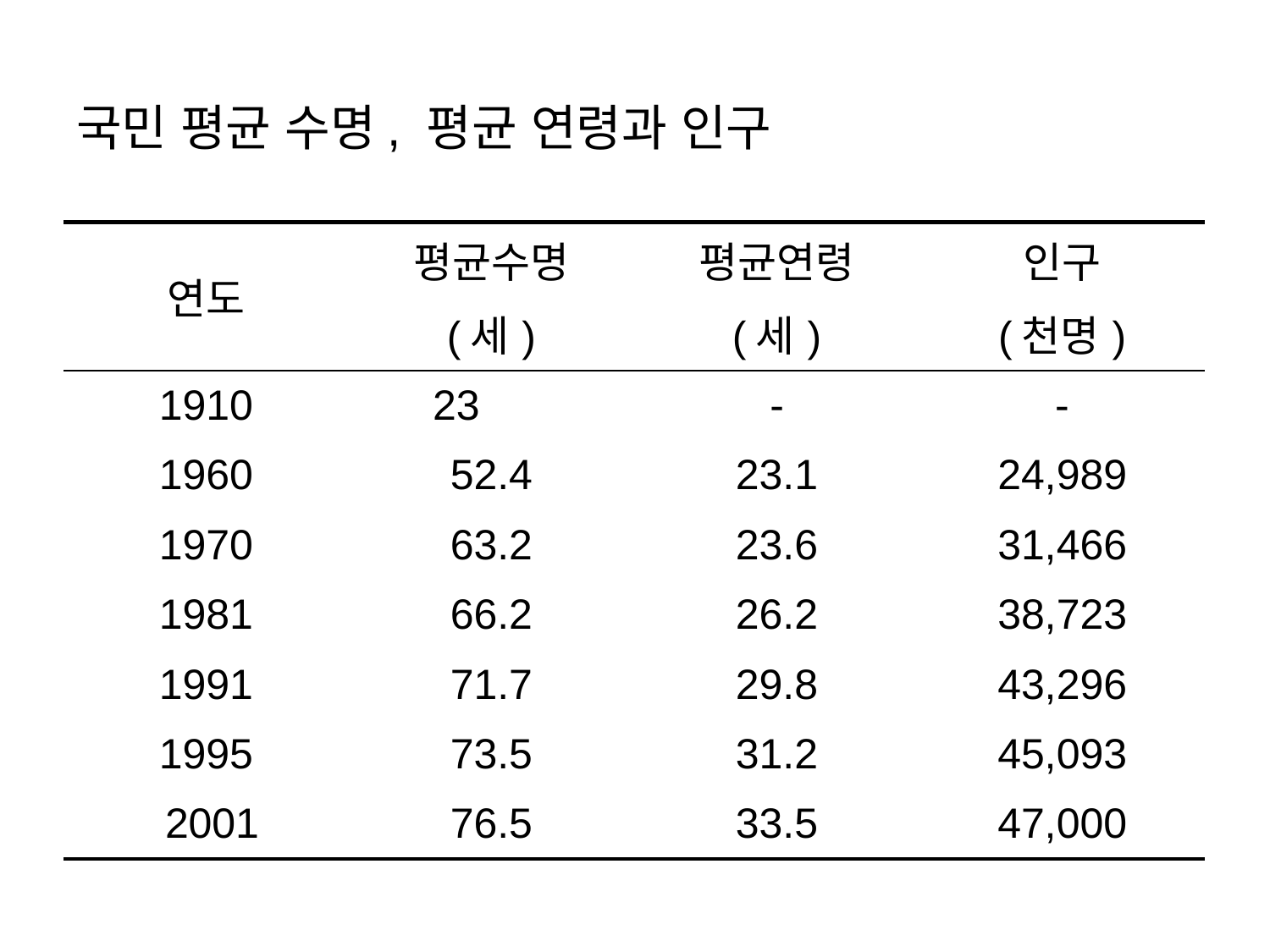

# 국민 평균 수명, 평균 연령과 인구
| 연도 | 평균수명 | 평균연령 | 인구 |
| --- | --- | --- | --- |
|  | (세) | (세) | (천명) |
| 1910 | 23 | - | - |
| 1960 | 52.4 | 23.1 | 24,989 |
| 1970 | 63.2 | 23.6 | 31,466 |
| 1981 | 66.2 | 26.2 | 38,723 |
| 1991 | 71.7 | 29.8 | 43,296 |
| 1995 | 73.5 | 31.2 | 45,093 |
| 2001 | 76.5 | 33.5 | 47,000 |